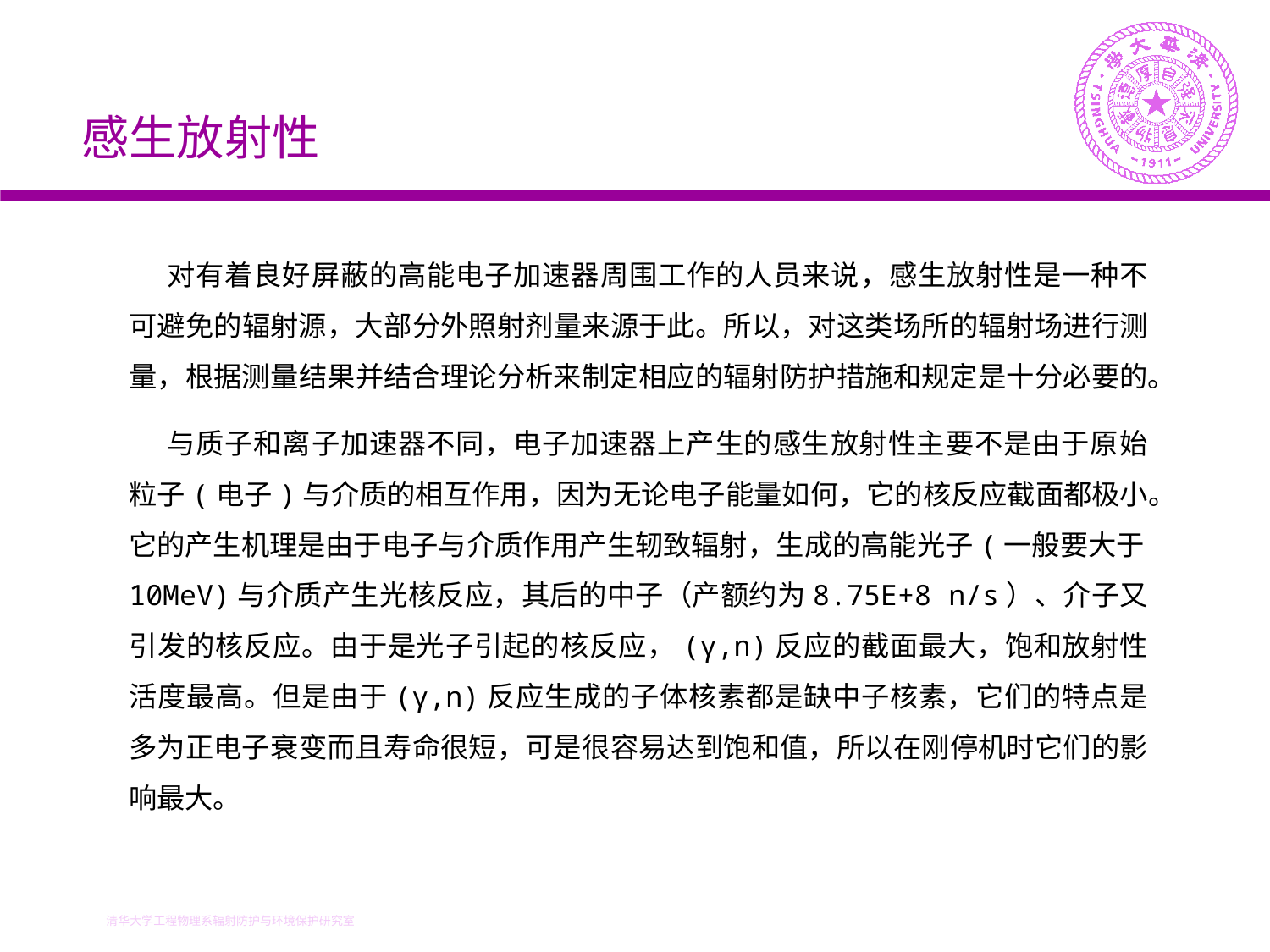

感生放射性

 对有着良好屏蔽的高能电子加速器周围工作的人员来说，感生放射性是一种不可避免的辐射源，大部分外照射剂量来源于此。所以，对这类场所的辐射场进行测量，根据测量结果并结合理论分析来制定相应的辐射防护措施和规定是十分必要的。
 与质子和离子加速器不同，电子加速器上产生的感生放射性主要不是由于原始粒子(电子)与介质的相互作用，因为无论电子能量如何，它的核反应截面都极小。它的产生机理是由于电子与介质作用产生轫致辐射，生成的高能光子(一般要大于10MeV)与介质产生光核反应，其后的中子（产额约为8.75E+8 n/s）、介子又引发的核反应。由于是光子引起的核反应，(γ,n)反应的截面最大，饱和放射性活度最高。但是由于(γ,n)反应生成的子体核素都是缺中子核素，它们的特点是多为正电子衰变而且寿命很短，可是很容易达到饱和值，所以在刚停机时它们的影响最大。
36